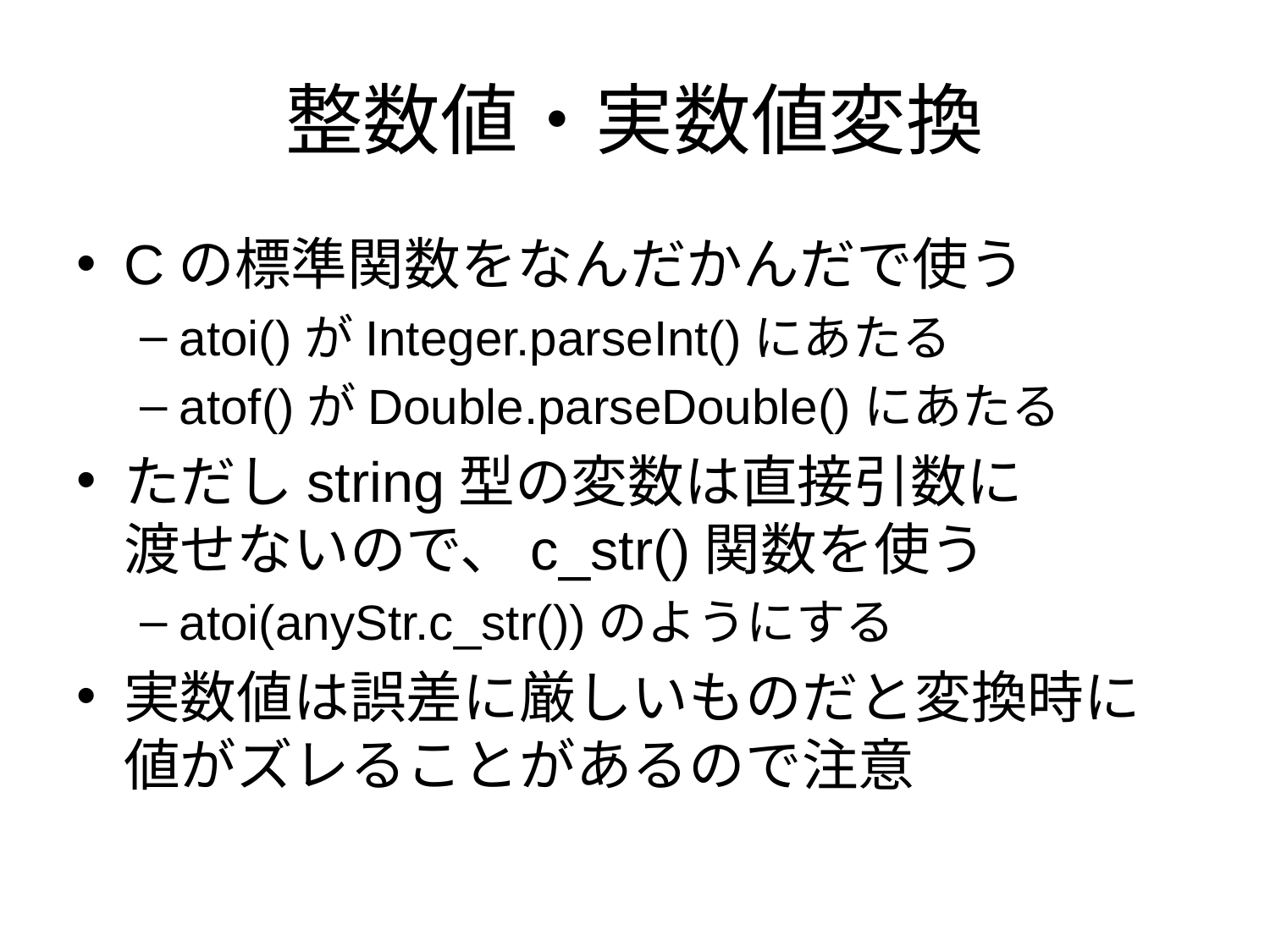

# 整数値・実数値変換
Cの標準関数をなんだかんだで使う
atoi()がInteger.parseInt()にあたる
atof()がDouble.parseDouble()にあたる
ただしstring型の変数は直接引数に
渡せないので、c_str()関数を使う
atoi(anyStr.c_str())のようにする
実数値は誤差に厳しいものだと変換時に値がズレることがあるので注意